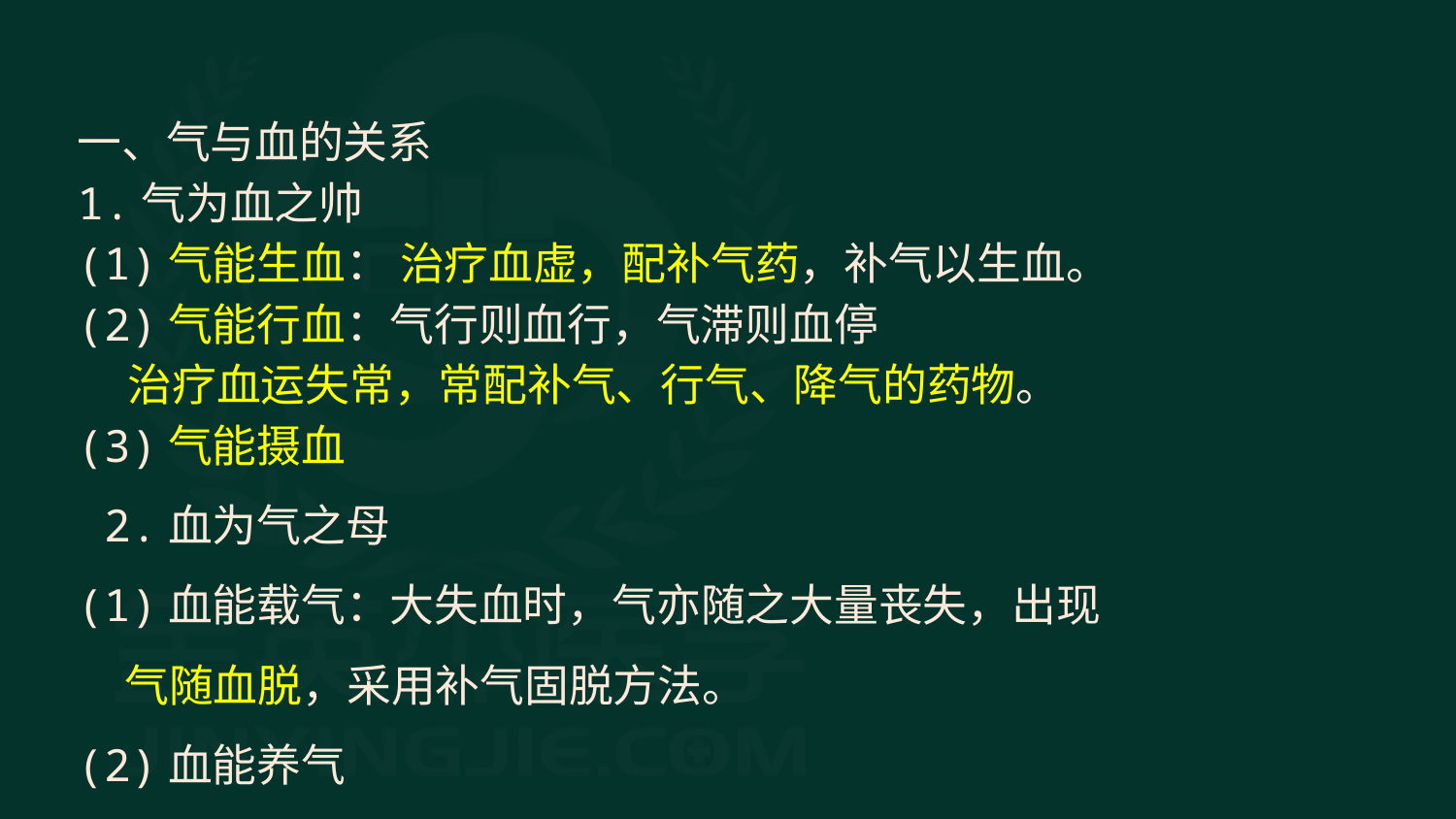

一、气与血的关系
1.气为血之帅
(1)气能生血： 治疗血虚，配补气药，补气以生血。
(2)气能行血：气行则血行，气滞则血停
    治疗血运失常，常配补气、行气、降气的药物。
(3)气能摄血
 2.血为气之母
(1)血能载气：大失血时，气亦随之大量丧失，出现气随血脱，采用补气固脱方法。
(2)血能养气